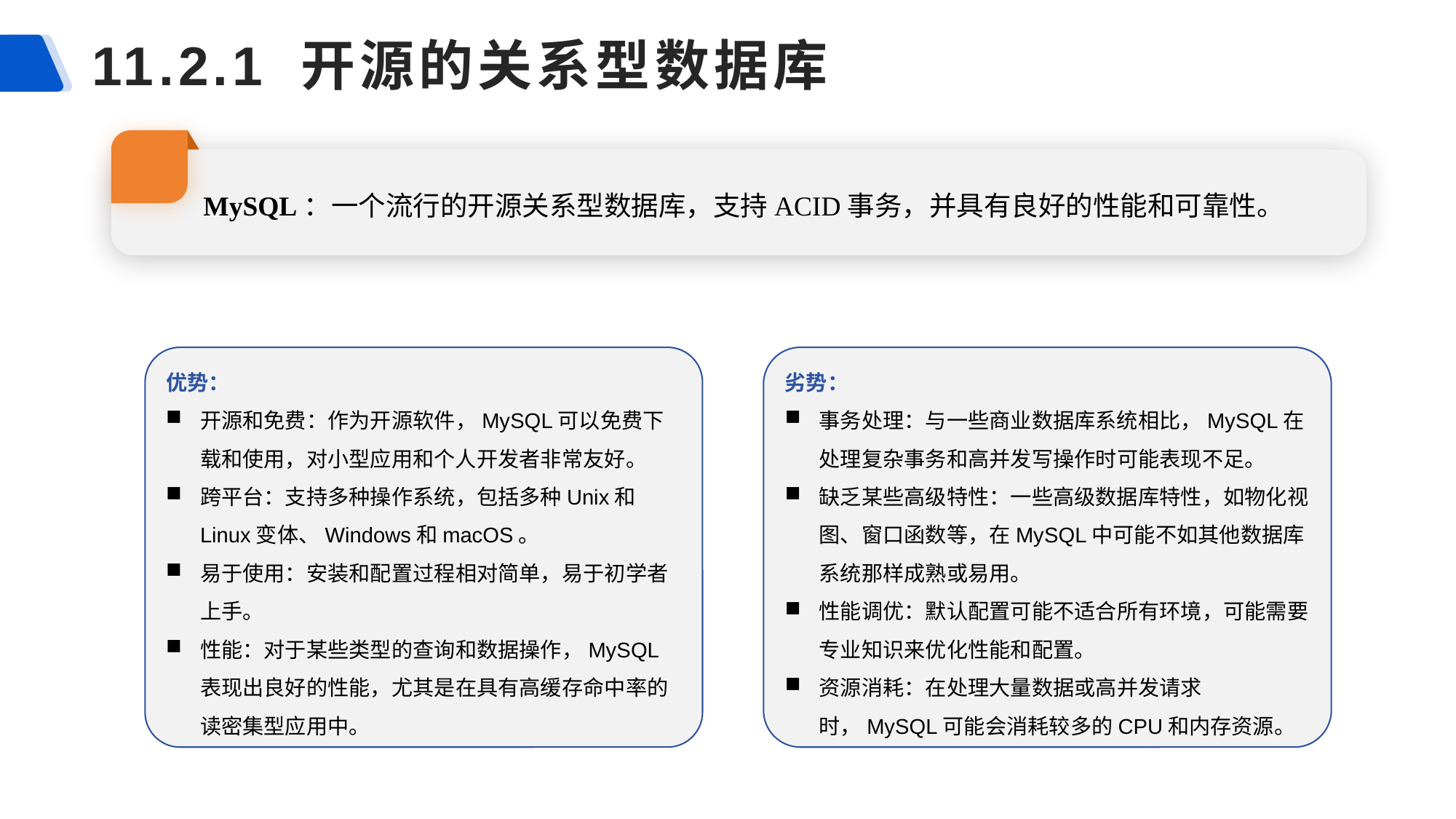

# 11.2.1 开源的关系型数据库

MySQL：一个流行的开源关系型数据库，支持ACID事务，并具有良好的性能和可靠性。
优势：
开源和免费：作为开源软件，MySQL可以免费下载和使用，对小型应用和个人开发者非常友好。
跨平台：支持多种操作系统，包括多种Unix和Linux变体、Windows和macOS。
易于使用：安装和配置过程相对简单，易于初学者上手。
性能：对于某些类型的查询和数据操作，MySQL表现出良好的性能，尤其是在具有高缓存命中率的读密集型应用中。
劣势：
事务处理：与一些商业数据库系统相比，MySQL在处理复杂事务和高并发写操作时可能表现不足。
缺乏某些高级特性：一些高级数据库特性，如物化视图、窗口函数等，在MySQL中可能不如其他数据库系统那样成熟或易用。
性能调优：默认配置可能不适合所有环境，可能需要专业知识来优化性能和配置。
资源消耗：在处理大量数据或高并发请求时，MySQL可能会消耗较多的CPU和内存资源。